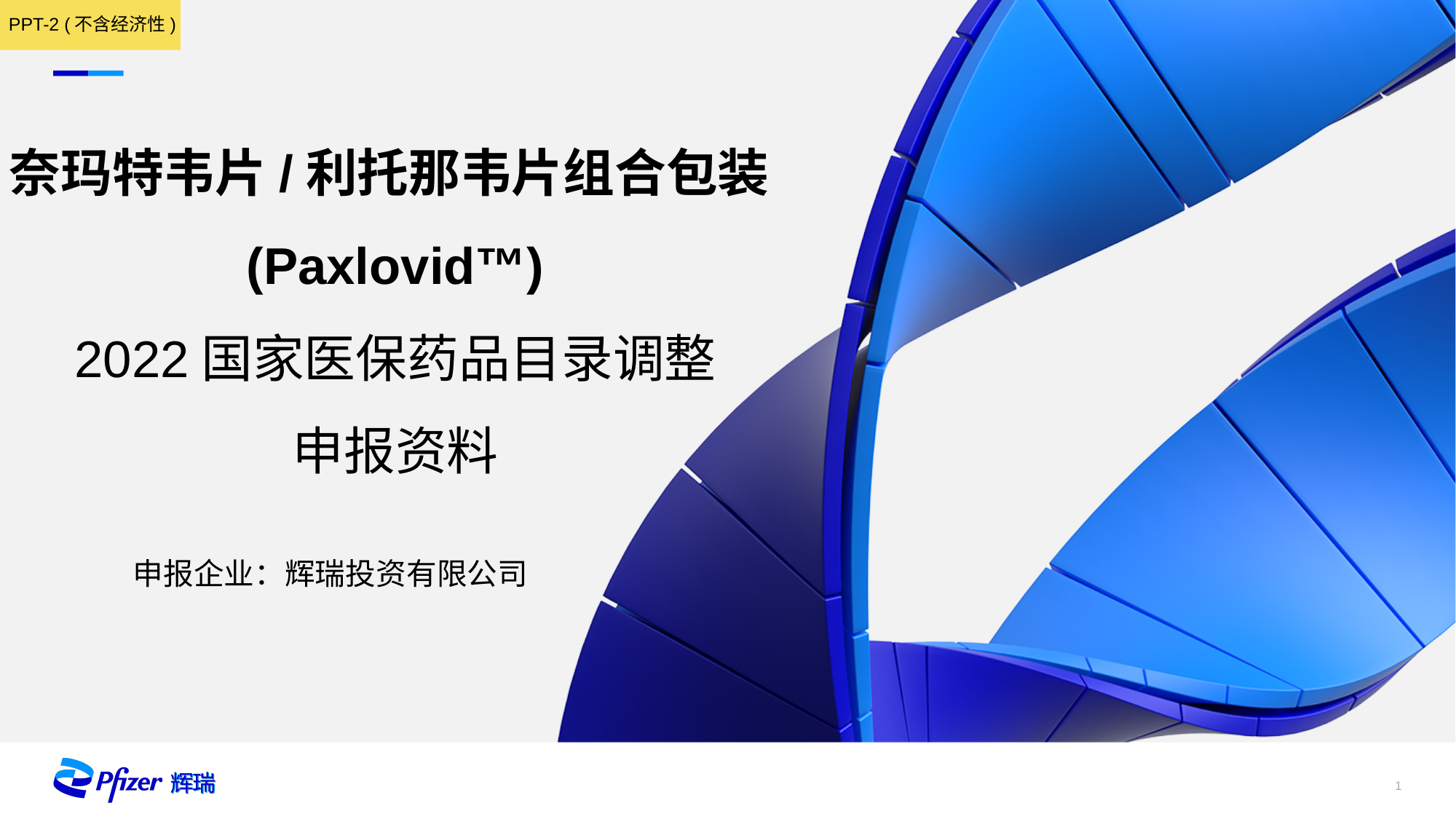

PPT-2 (不含经济性)
# 奈玛特韦片/利托那韦片组合包装(Paxlovid™) 2022国家医保药品目录调整 申报资料
申报企业：辉瑞投资有限公司